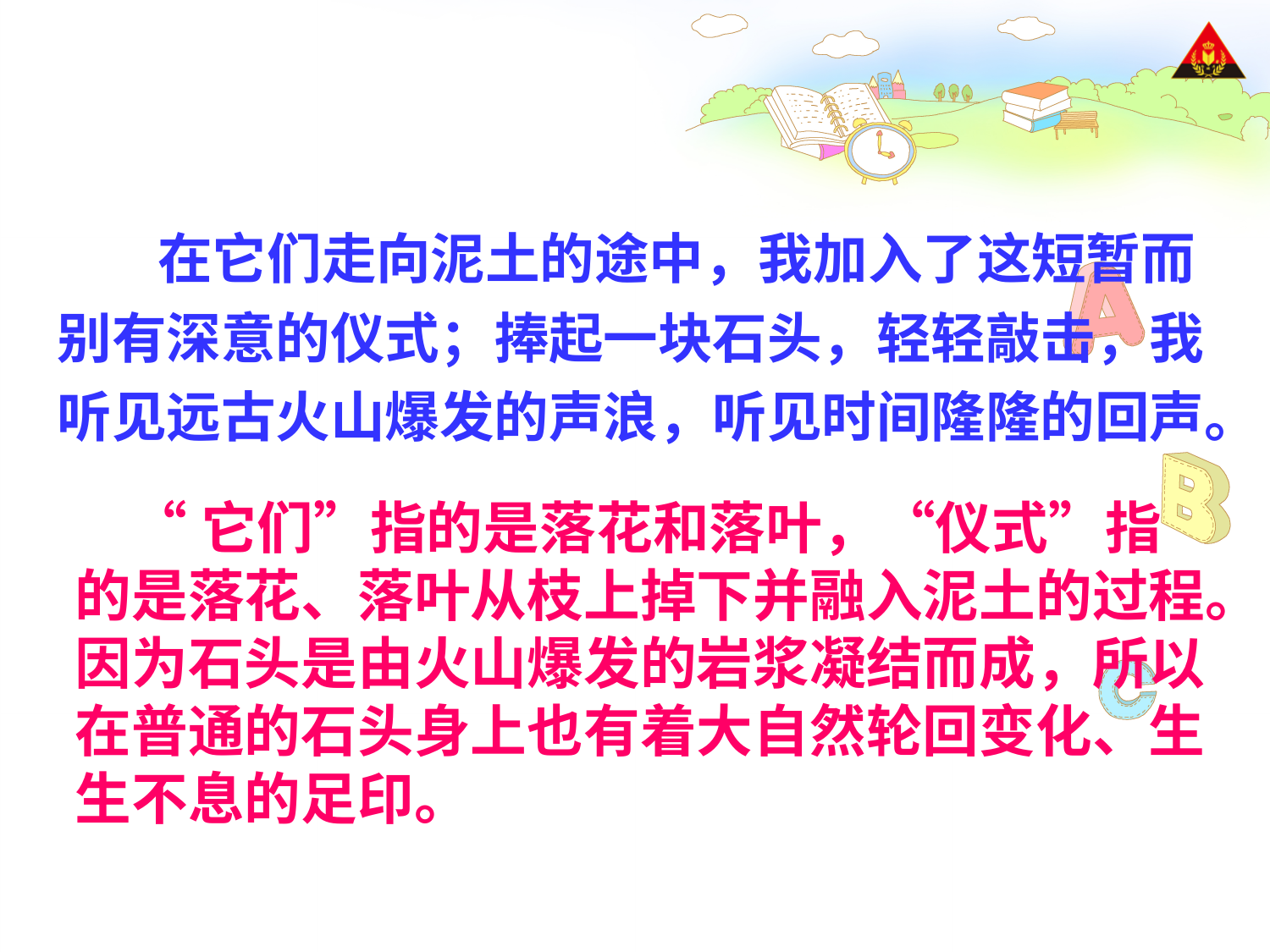

在它们走向泥土的途中，我加入了这短暂而别有深意的仪式；捧起一块石头，轻轻敲击，我听见远古火山爆发的声浪，听见时间隆隆的回声。
        “它们”指的是落花和落叶，“仪式”指的是落花、落叶从枝上掉下并融入泥土的过程。因为石头是由火山爆发的岩浆凝结而成，所以在普通的石头身上也有着大自然轮回变化、生生不息的足印。